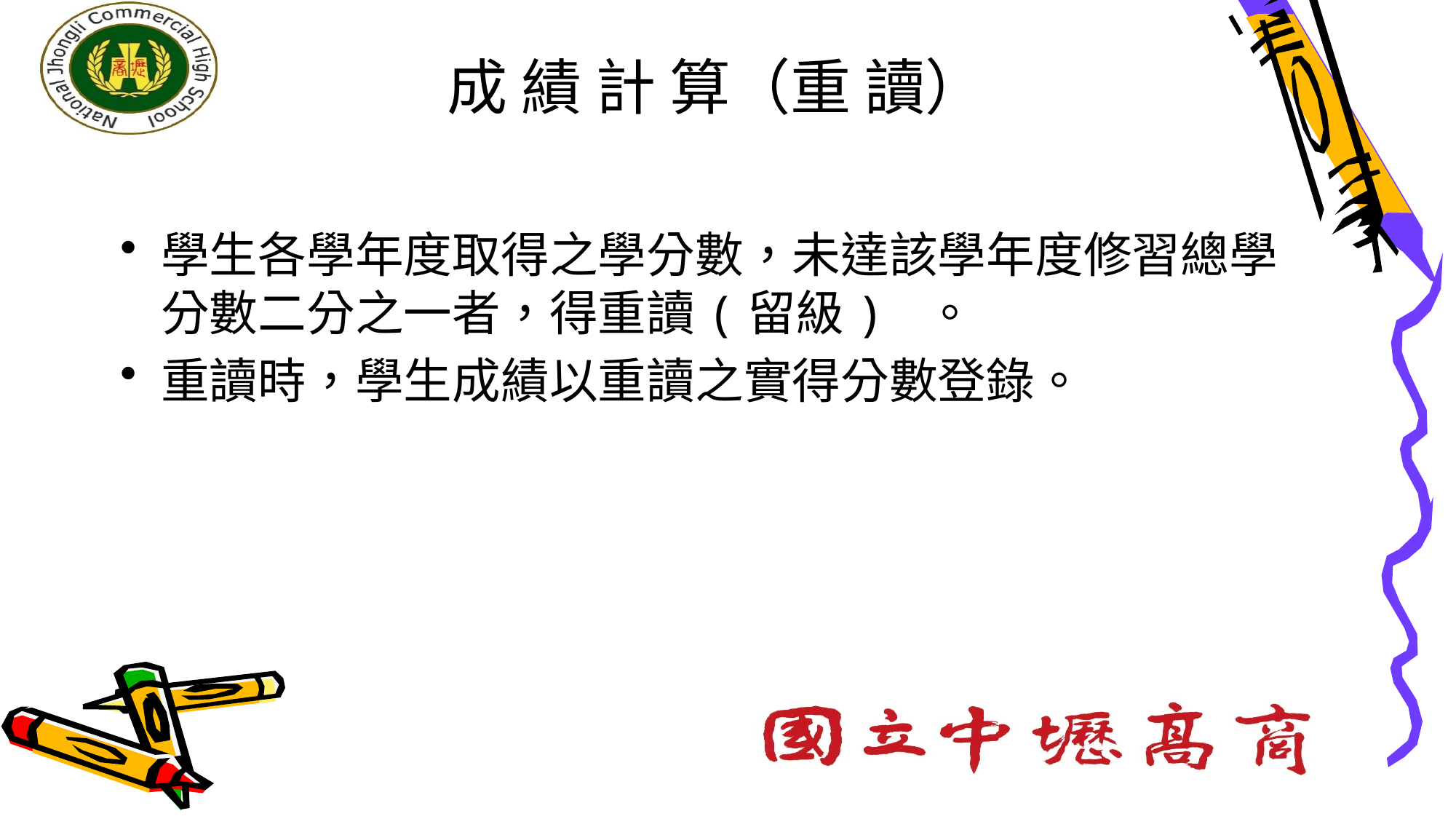

# 成 績 計 算（重 讀）
學生各學年度取得之學分數，未達該學年度修習總學分數二分之一者，得重讀(留級) 。
重讀時，學生成績以重讀之實得分數登錄。